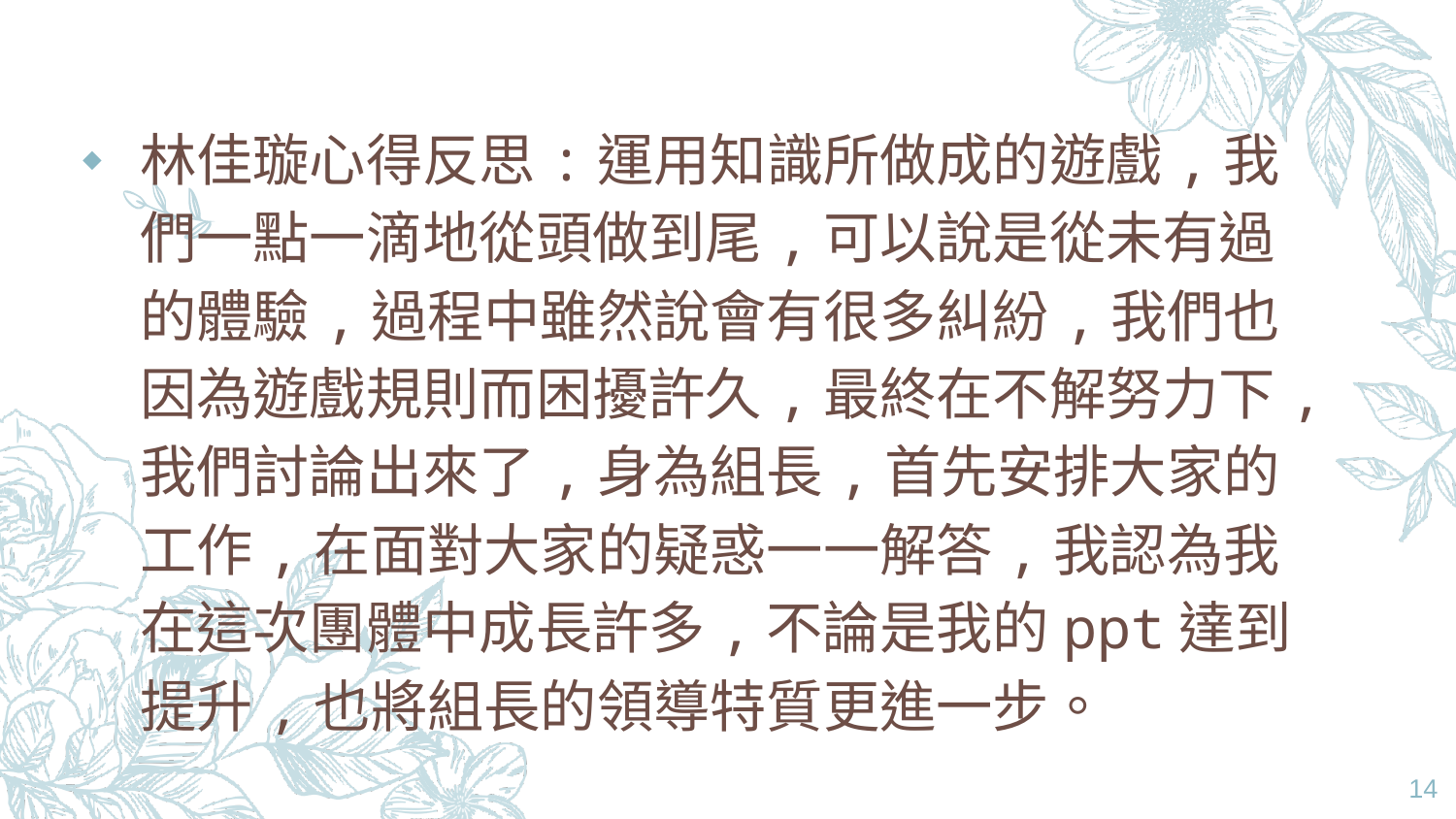

林佳璇心得反思:運用知識所做成的遊戲,我們一點一滴地從頭做到尾,可以說是從未有過的體驗,過程中雖然說會有很多糾紛,我們也因為遊戲規則而困擾許久,最終在不解努力下,我們討論出來了,身為組長,首先安排大家的工作,在面對大家的疑惑一一解答,我認為我在這次團體中成長許多,不論是我的ppt達到提升,也將組長的領導特質更進一步。

14